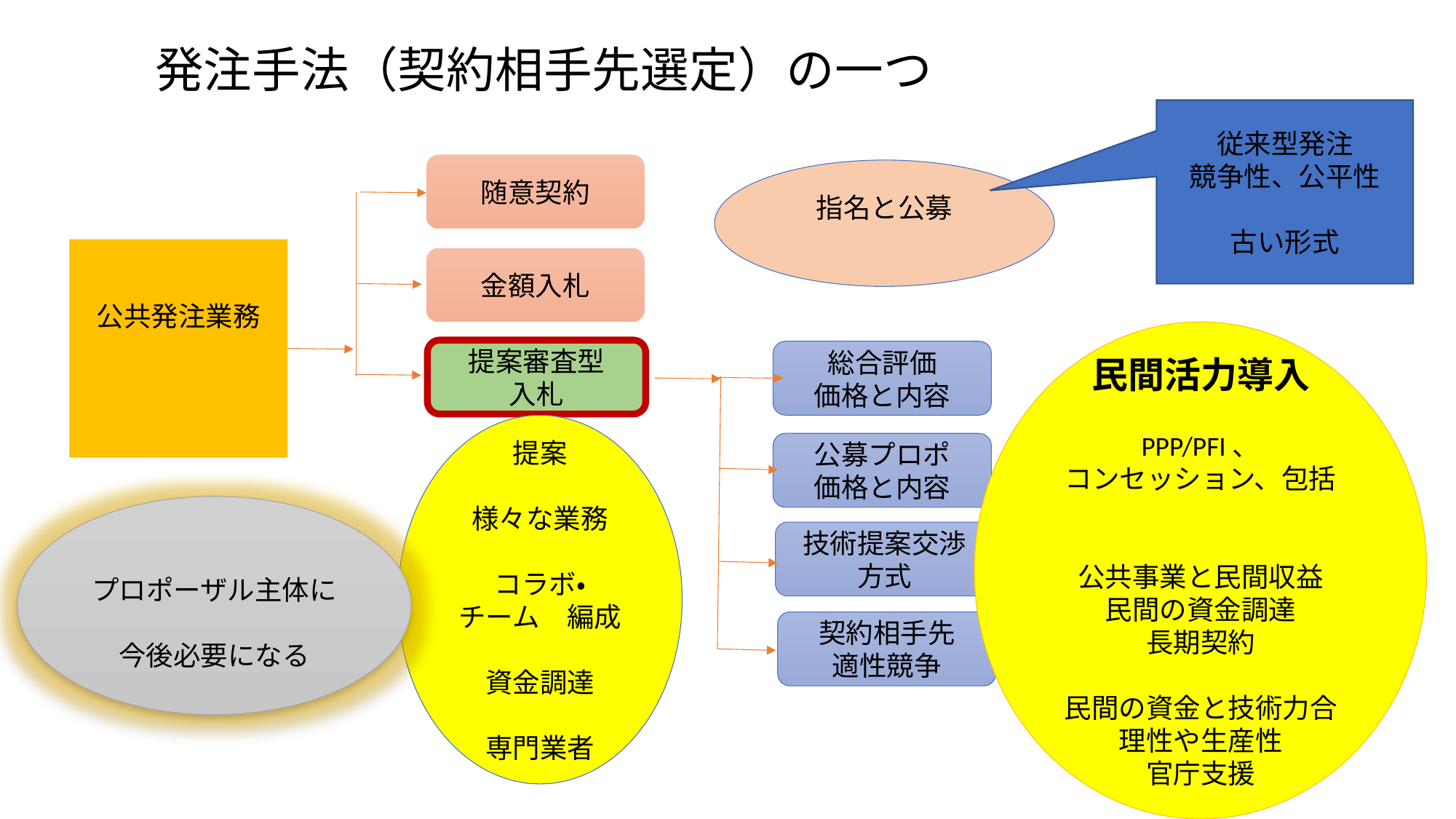

# 発注手法（契約相手先選定）の一つ
従来型発注
競争性、公平性

古い形式
随意契約
指名と公募

公共発注業務

金額入札
民間活力導入

PPP/PFI、
コンセッション、包括

公共事業と民間収益
民間の資金調達
長期契約

民間の資金と技術力合理性や生産性
官庁支援
提案審査型
入札
総合評価
価格と内容
提案

様々な業務

コラボ・
チーム　編成

資金調達

専門業者
公募プロポ
価格と内容

プロポーザル主体に

今後必要になる
技術提案交渉方式
契約相手先
適性競争